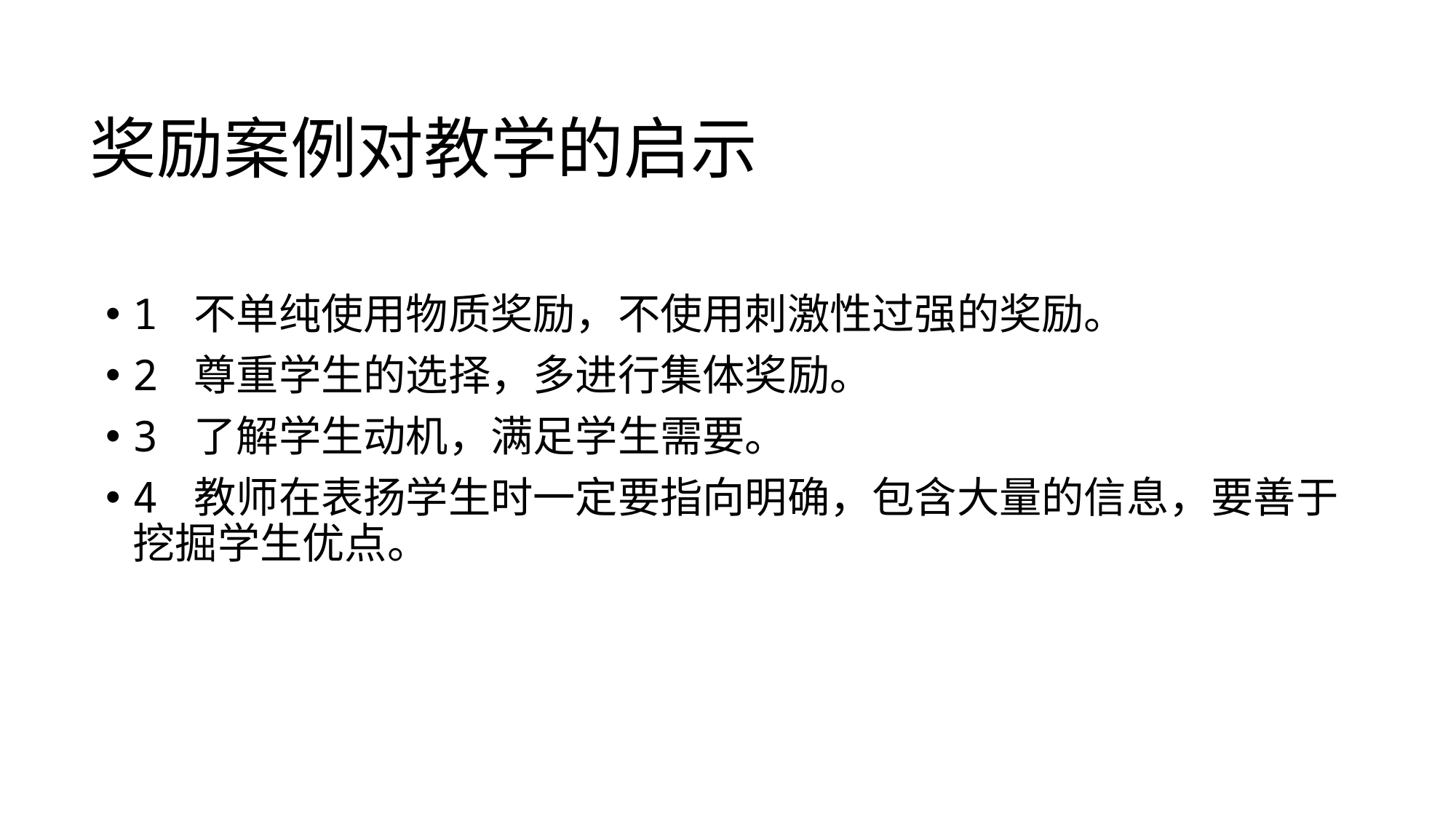

# 奖励案例对教学的启示
1 不单纯使用物质奖励，不使用刺激性过强的奖励。
2 尊重学生的选择，多进行集体奖励。
3 了解学生动机，满足学生需要。
4 教师在表扬学生时一定要指向明确，包含大量的信息，要善于挖掘学生优点。